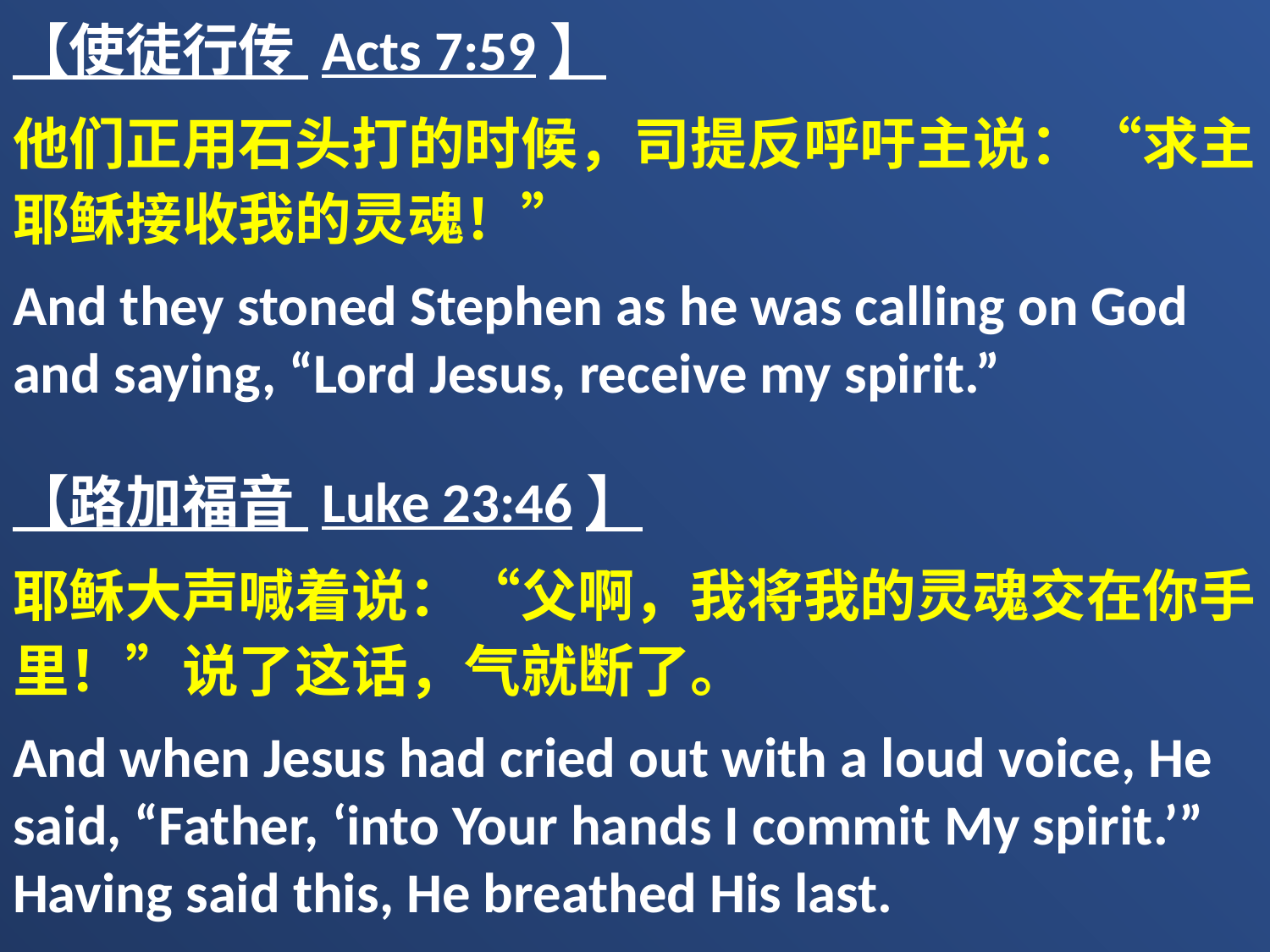

【使徒行传 Acts 7:59】
他们正用石头打的时候，司提反呼吁主说：“求主耶稣接收我的灵魂！”
And they stoned Stephen as he was calling on God and saying, “Lord Jesus, receive my spirit.”

【路加福音 Luke 23:46】
耶稣大声喊着说：“父啊，我将我的灵魂交在你手里！”说了这话，气就断了。
And when Jesus had cried out with a loud voice, He said, “Father, ‘into Your hands I commit My spirit.’” Having said this, He breathed His last.